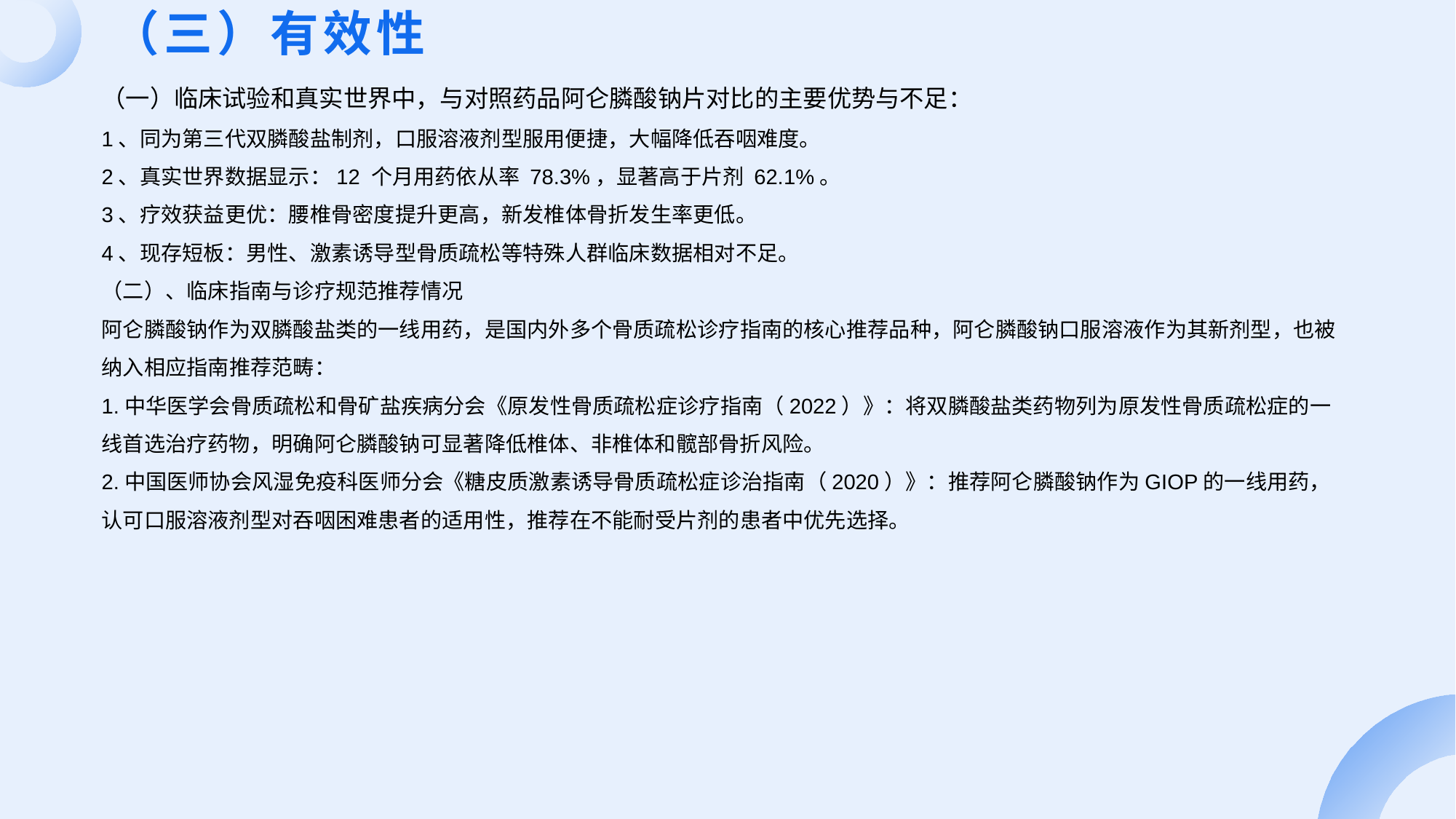

# （三）有效性
（一）临床试验和真实世界中，与对照药品阿仑膦酸钠片对比的主要优势与不足：
1、同为第三代双膦酸盐制剂，口服溶液剂型服用便捷，大幅降低吞咽难度。
2、真实世界数据显示：12 个月用药依从率 78.3%，显著高于片剂 62.1%。
3、疗效获益更优：腰椎骨密度提升更高，新发椎体骨折发生率更低。
4、现存短板：男性、激素诱导型骨质疏松等特殊人群临床数据相对不足。
（二）、临床指南与诊疗规范推荐情况
阿仑膦酸钠作为双膦酸盐类的一线用药，是国内外多个骨质疏松诊疗指南的核心推荐品种，阿仑膦酸钠口服溶液作为其新剂型，也被纳入相应指南推荐范畴：
1.中华医学会骨质疏松和骨矿盐疾病分会《原发性骨质疏松症诊疗指南（2022）》：将双膦酸盐类药物列为原发性骨质疏松症的一线首选治疗药物，明确阿仑膦酸钠可显著降低椎体、非椎体和髋部骨折风险。
2.中国医师协会风湿免疫科医师分会《糖皮质激素诱导骨质疏松症诊治指南（2020）》：推荐阿仑膦酸钠作为GIOP的一线用药，认可口服溶液剂型对吞咽困难患者的适用性，推荐在不能耐受片剂的患者中优先选择。